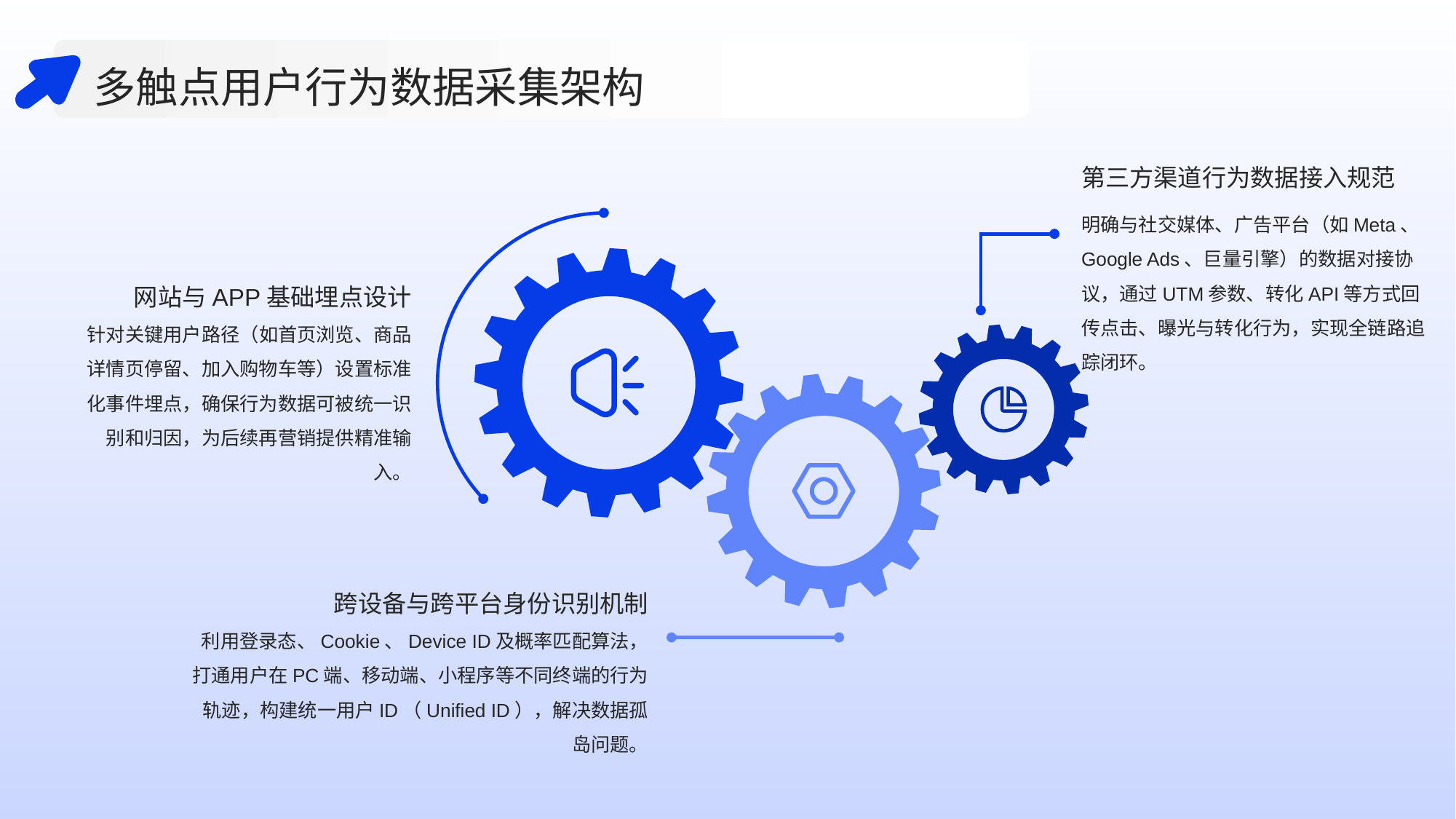

多触点用户行为数据采集架构
第三方渠道行为数据接入规范
明确与社交媒体、广告平台（如Meta、Google Ads、巨量引擎）的数据对接协议，通过UTM参数、转化API等方式回传点击、曝光与转化行为，实现全链路追踪闭环。

网站与APP基础埋点设计
针对关键用户路径（如首页浏览、商品详情页停留、加入购物车等）设置标准化事件埋点，确保行为数据可被统一识别和归因，为后续再营销提供精准输入。

跨设备与跨平台身份识别机制
利用登录态、Cookie、Device ID及概率匹配算法，打通用户在PC端、移动端、小程序等不同终端的行为轨迹，构建统一用户ID（Unified ID），解决数据孤岛问题。